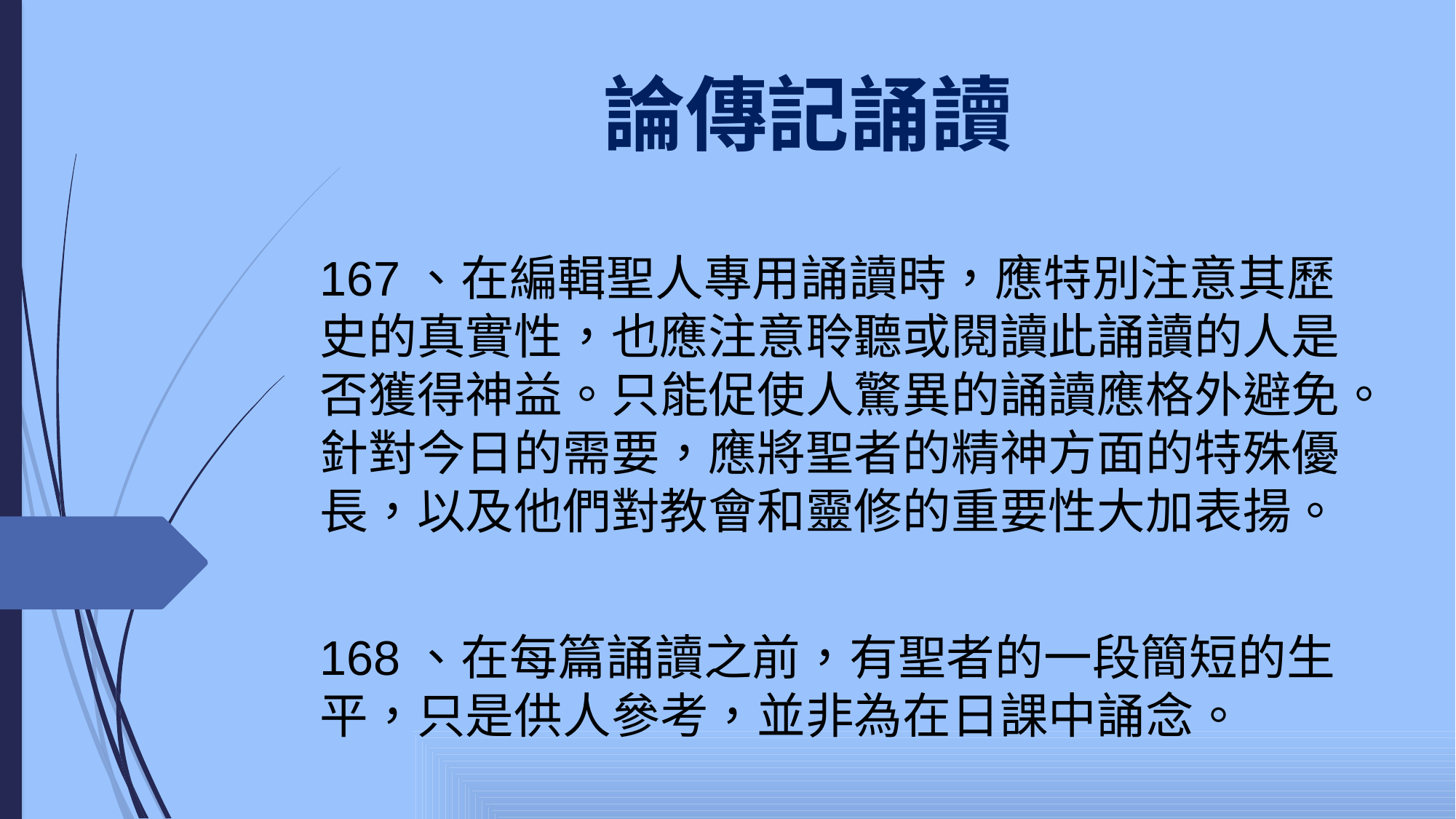

# 論傳記誦讀
167、在編輯聖人專用誦讀時，應特別注意其歷史的真實性，也應注意聆聽或閱讀此誦讀的人是否獲得神益。只能促使人驚異的誦讀應格外避免。針對今日的需要，應將聖者的精神方面的特殊優長，以及他們對教會和靈修的重要性大加表揚。

168、在每篇誦讀之前，有聖者的一段簡短的生平，只是供人參考，並非為在日課中誦念。